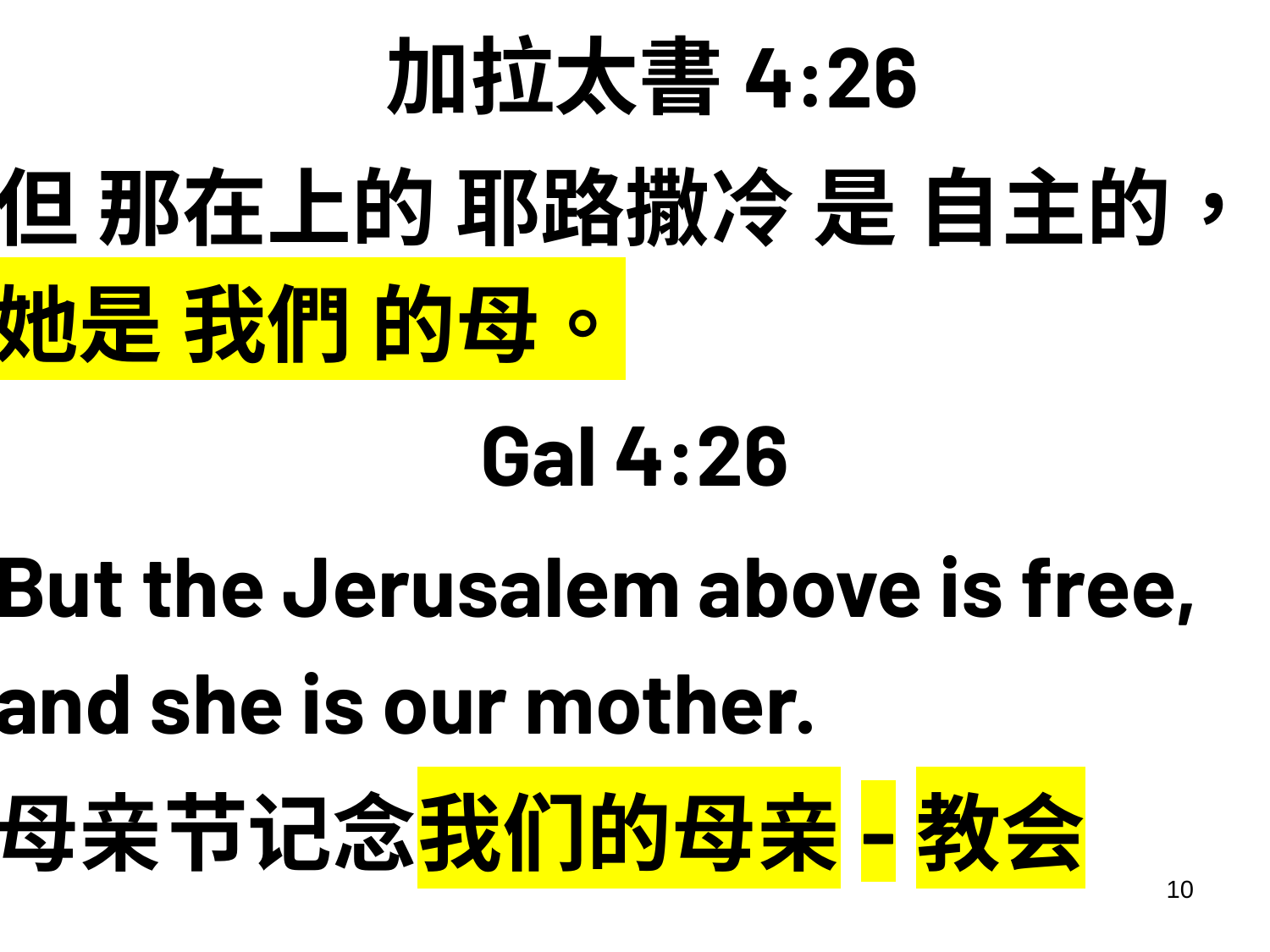

加拉太書4:26
但 那在上的 耶路撒冷 是 自主的， 她是 我們 的母。
Gal 4:26
But the Jerusalem above is free, and she is our mother.
母亲节记念我们的母亲-教会
#
10